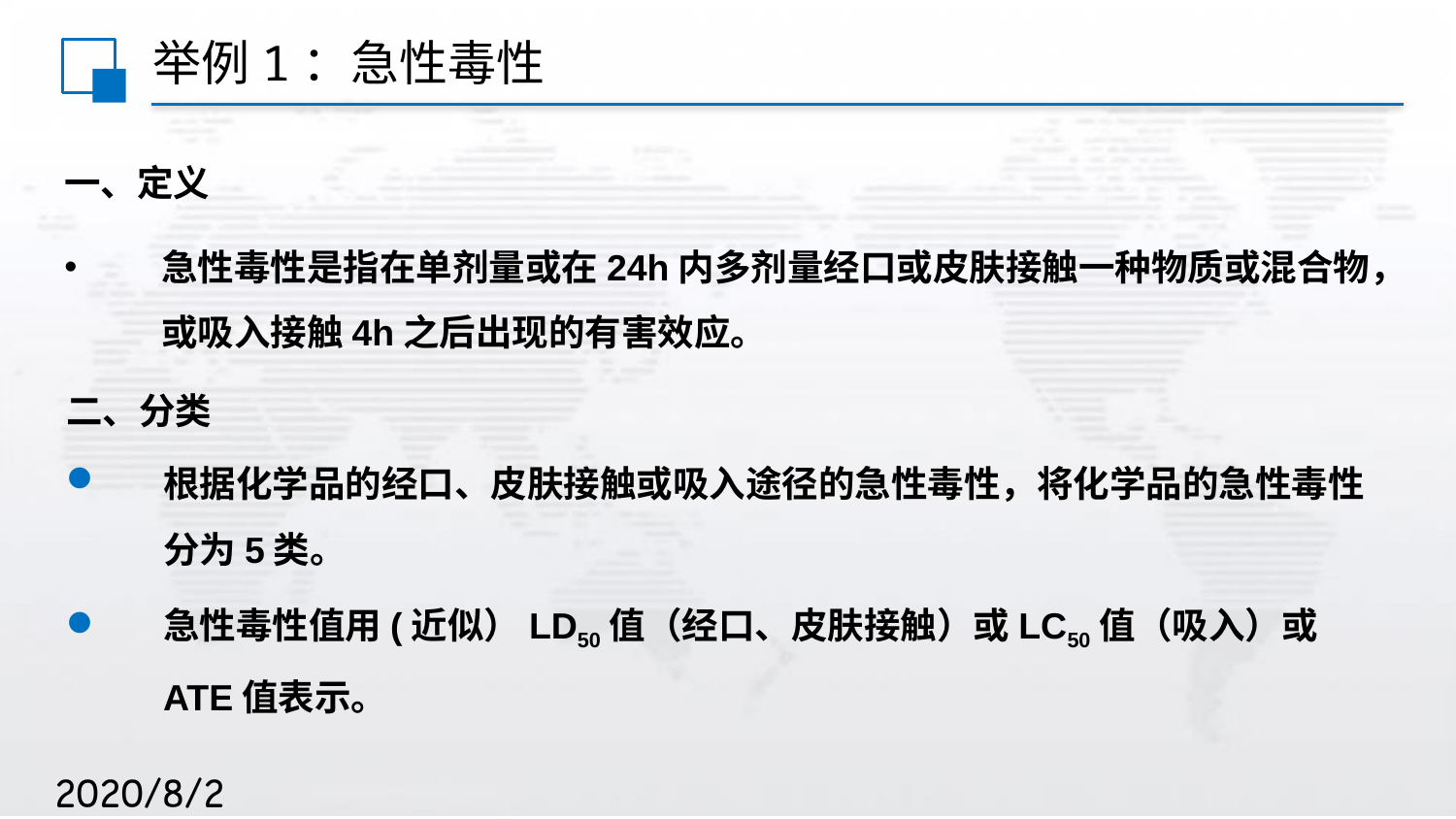

# 举例1：急性毒性
一、定义
急性毒性是指在单剂量或在24h内多剂量经口或皮肤接触一种物质或混合物，或吸入接触4h之后出现的有害效应。
二、分类
根据化学品的经口、皮肤接触或吸入途径的急性毒性，将化学品的急性毒性分为5类。
急性毒性值用(近似）LD50值（经口、皮肤接触）或LC50值（吸入）或ATE值表示。
2020/8/2